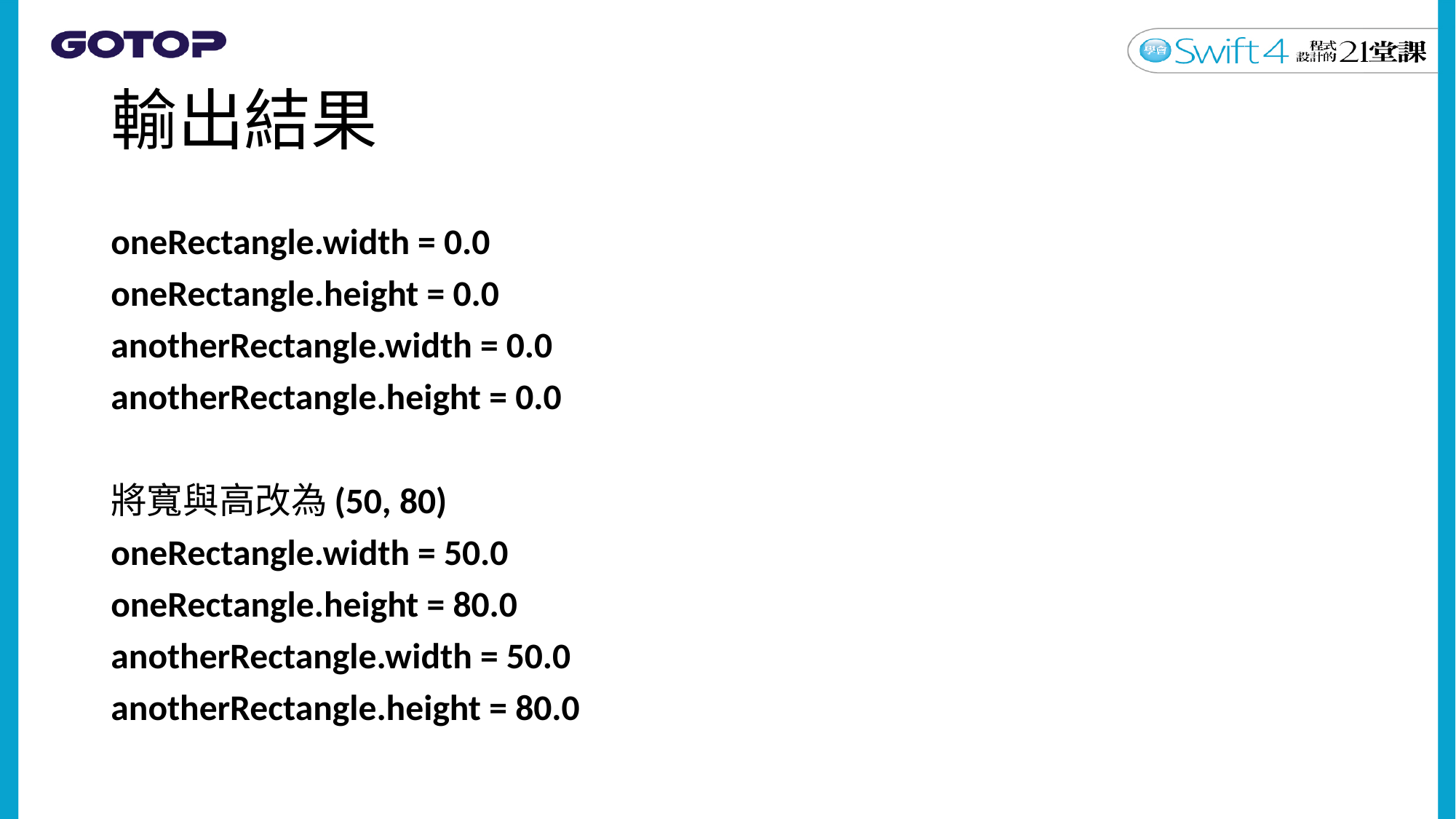

# 輸出結果
oneRectangle.width = 0.0
oneRectangle.height = 0.0
anotherRectangle.width = 0.0
anotherRectangle.height = 0.0

將寬與高改為(50, 80)
oneRectangle.width = 50.0
oneRectangle.height = 80.0
anotherRectangle.width = 50.0
anotherRectangle.height = 80.0